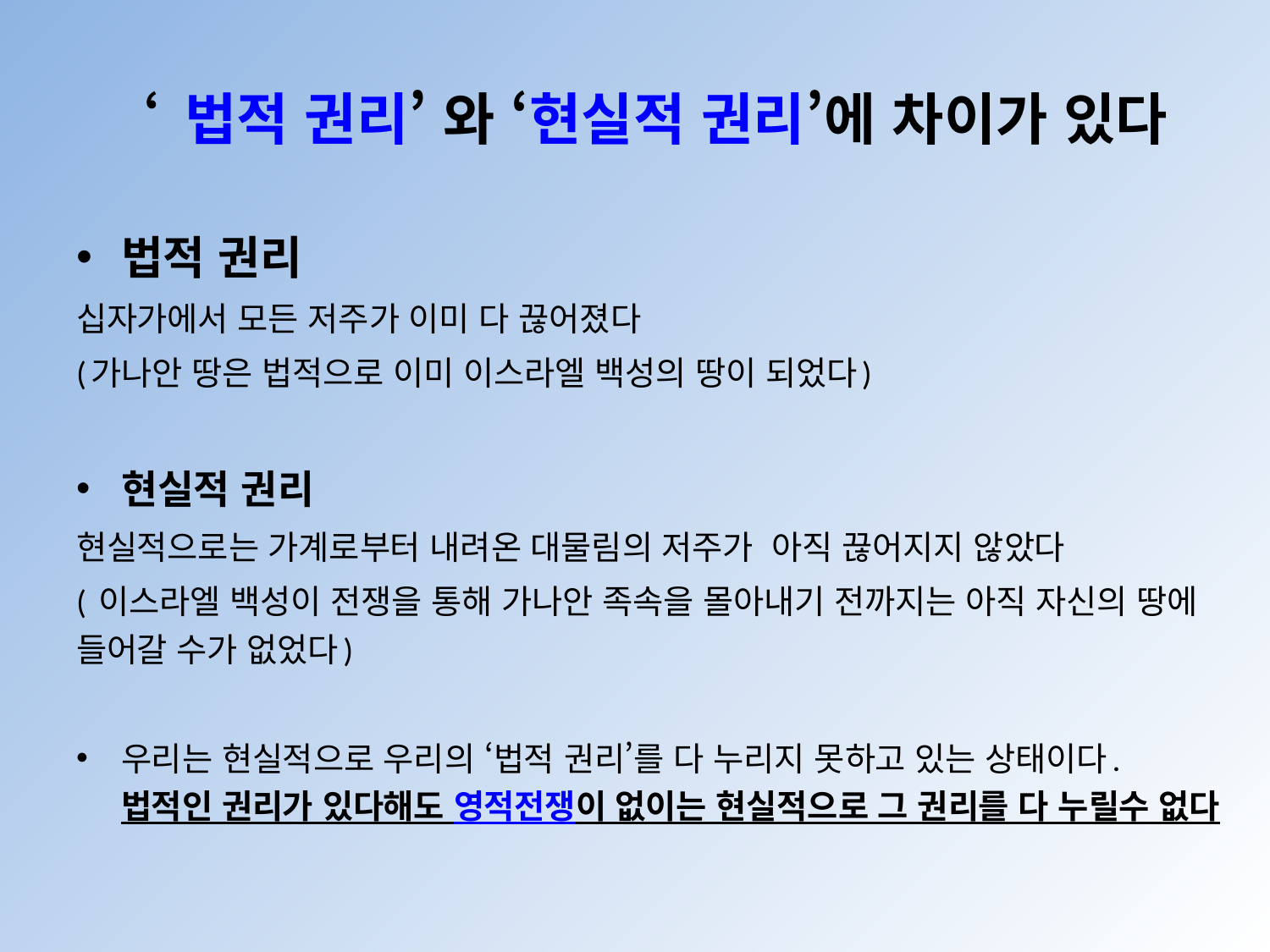

# ‘ 법적 권리’ 와 ‘현실적 권리’에 차이가 있다
법적 권리
십자가에서 모든 저주가 이미 다 끊어졌다
(가나안 땅은 법적으로 이미 이스라엘 백성의 땅이 되었다)

현실적 권리
현실적으로는 가계로부터 내려온 대물림의 저주가  아직 끊어지지 않았다
( 이스라엘 백성이 전쟁을 통해 가나안 족속을 몰아내기 전까지는 아직 자신의 땅에 들어갈 수가 없었다)

우리는 현실적으로 우리의 ‘법적 권리’를 다 누리지 못하고 있는 상태이다.
법적인 권리가 있다해도 영적전쟁이 없이는 현실적으로 그 권리를 다 누릴수 없다